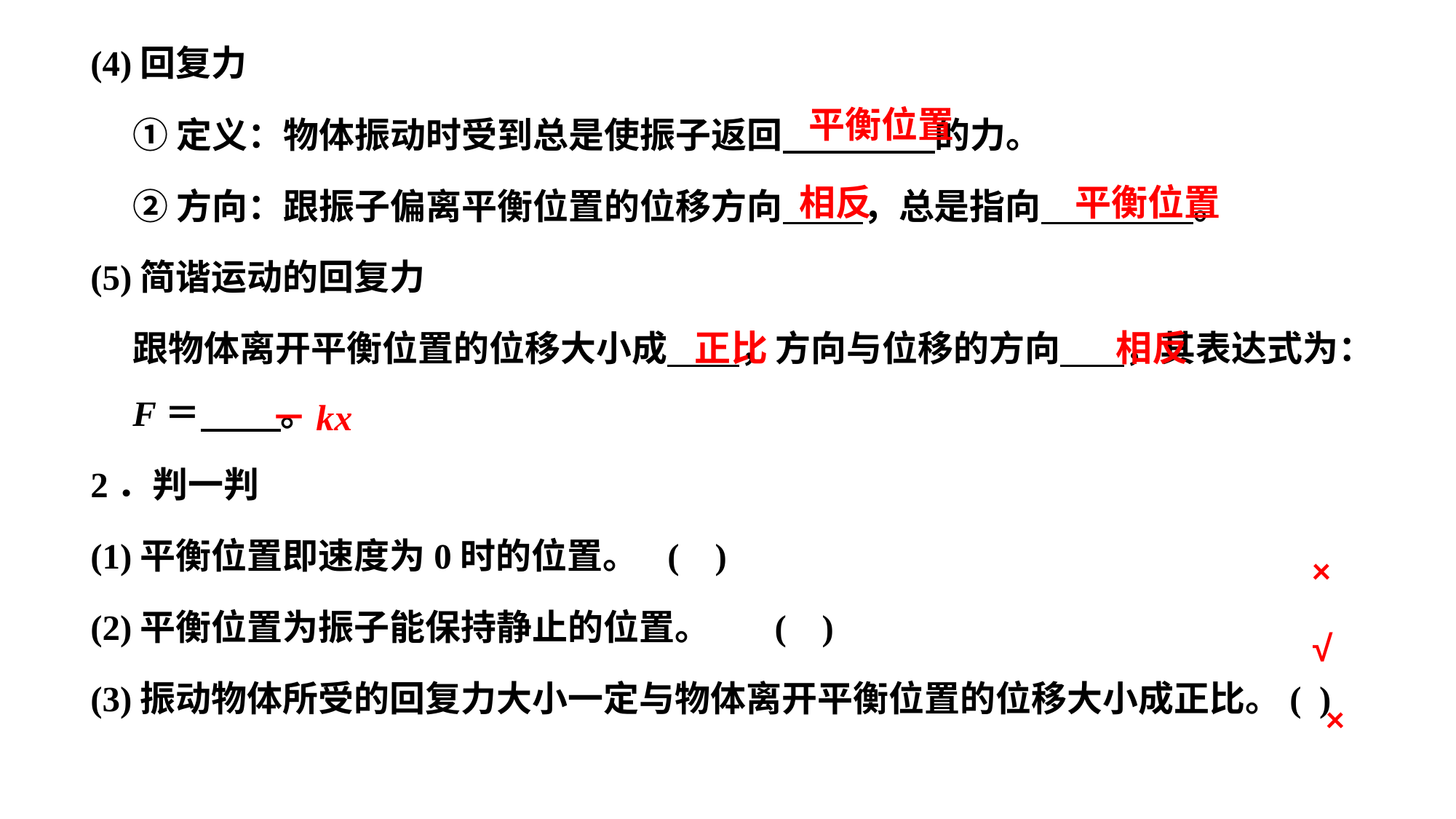

(4)回复力
	①定义：物体振动时受到总是使振子返回                   的力。
	②方向：跟振子偏离平衡位置的位移方向          ，总是指向                   。
(5)简谐运动的回复力
	跟物体离开平衡位置的位移大小成         ，方向与位移的方向        ，其表达式为：F＝          。
2．判一判
(1)平衡位置即速度为0时的位置。							(    )
(2)平衡位置为振子能保持静止的位置。						(    )
(3)振动物体所受的回复力大小一定与物体离开平衡位置的位移大小成正比。(  )

平衡位置
相反
平衡位置
相反
正比
－kx
×
√
×